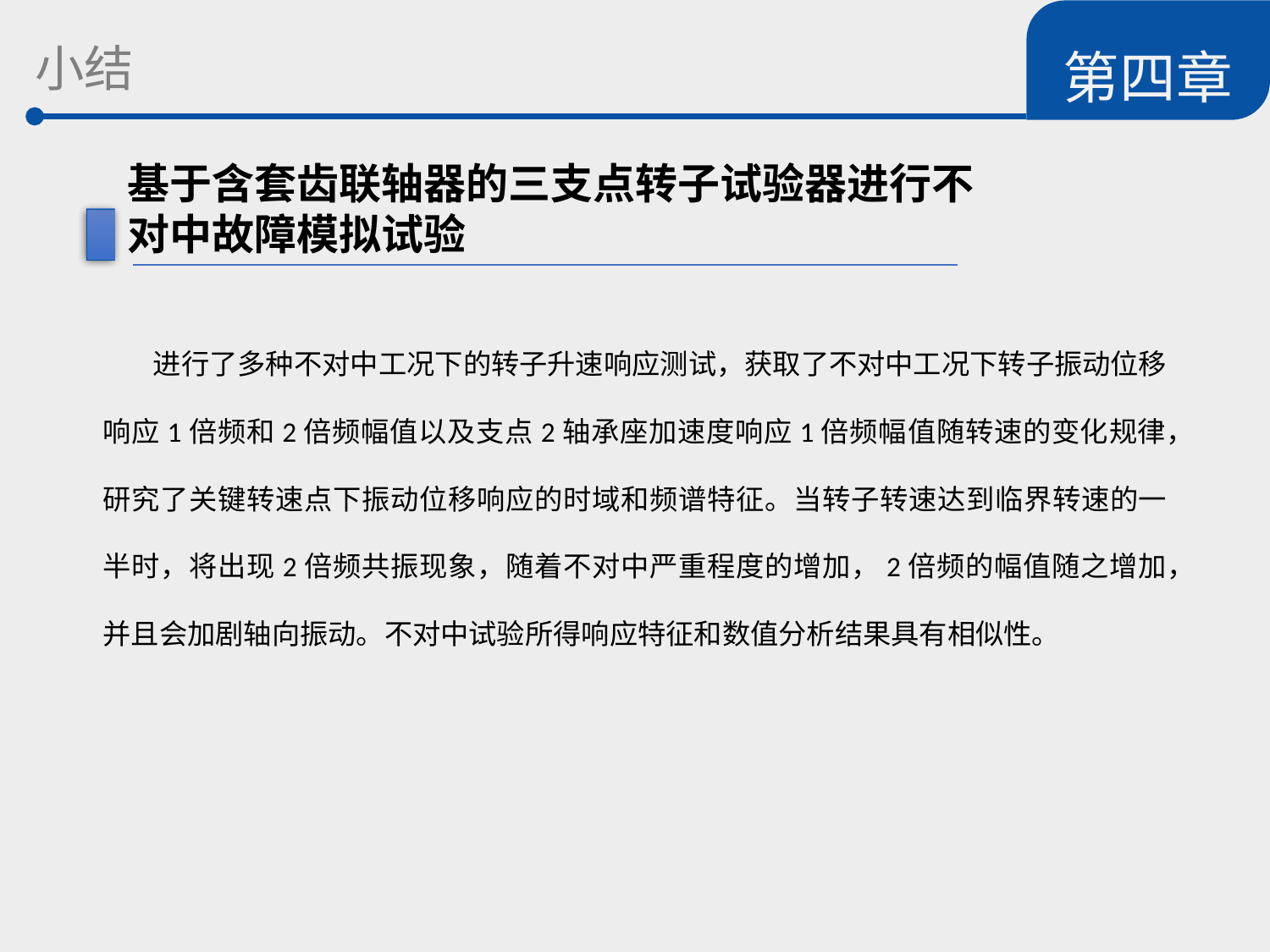

第四章
 小结
基于含套齿联轴器的三支点转子试验器进行不对中故障模拟试验

进行了多种不对中工况下的转子升速响应测试，获取了不对中工况下转子振动位移响应1倍频和2倍频幅值以及支点2轴承座加速度响应1倍频幅值随转速的变化规律，研究了关键转速点下振动位移响应的时域和频谱特征。当转子转速达到临界转速的一半时，将出现2倍频共振现象，随着不对中严重程度的增加，2倍频的幅值随之增加，并且会加剧轴向振动。不对中试验所得响应特征和数值分析结果具有相似性。